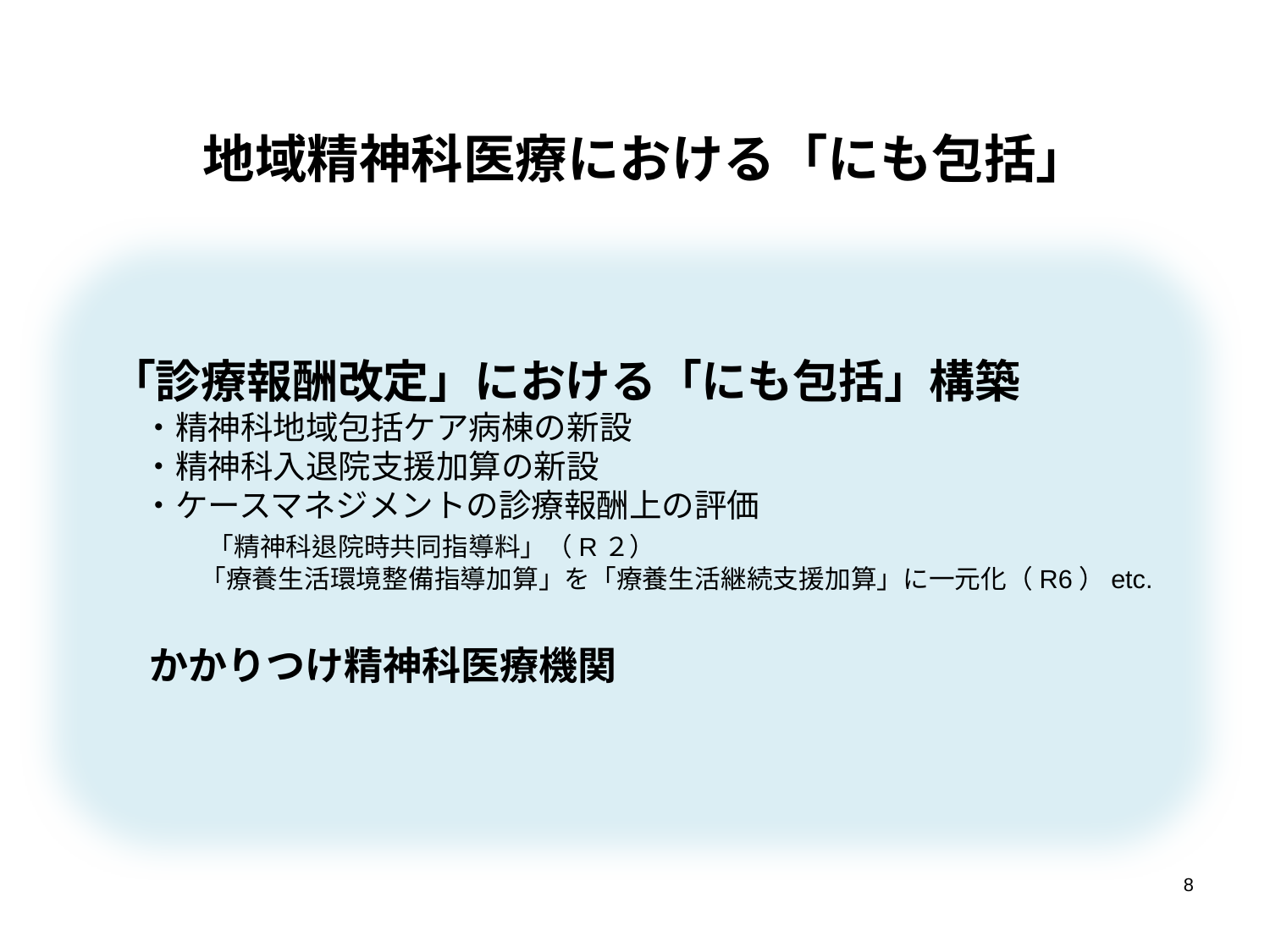

# 地域精神科医療における「にも包括」
「診療報酬改定」における「にも包括」構築
　・精神科地域包括ケア病棟の新設
　・精神科入退院支援加算の新設
　・ケースマネジメントの診療報酬上の評価
　　　「精神科退院時共同指導料」（R２）
　　　  「療養生活環境整備指導加算」を「療養生活継続支援加算」に一元化（R6）etc.

　かかりつけ精神科医療機関

8